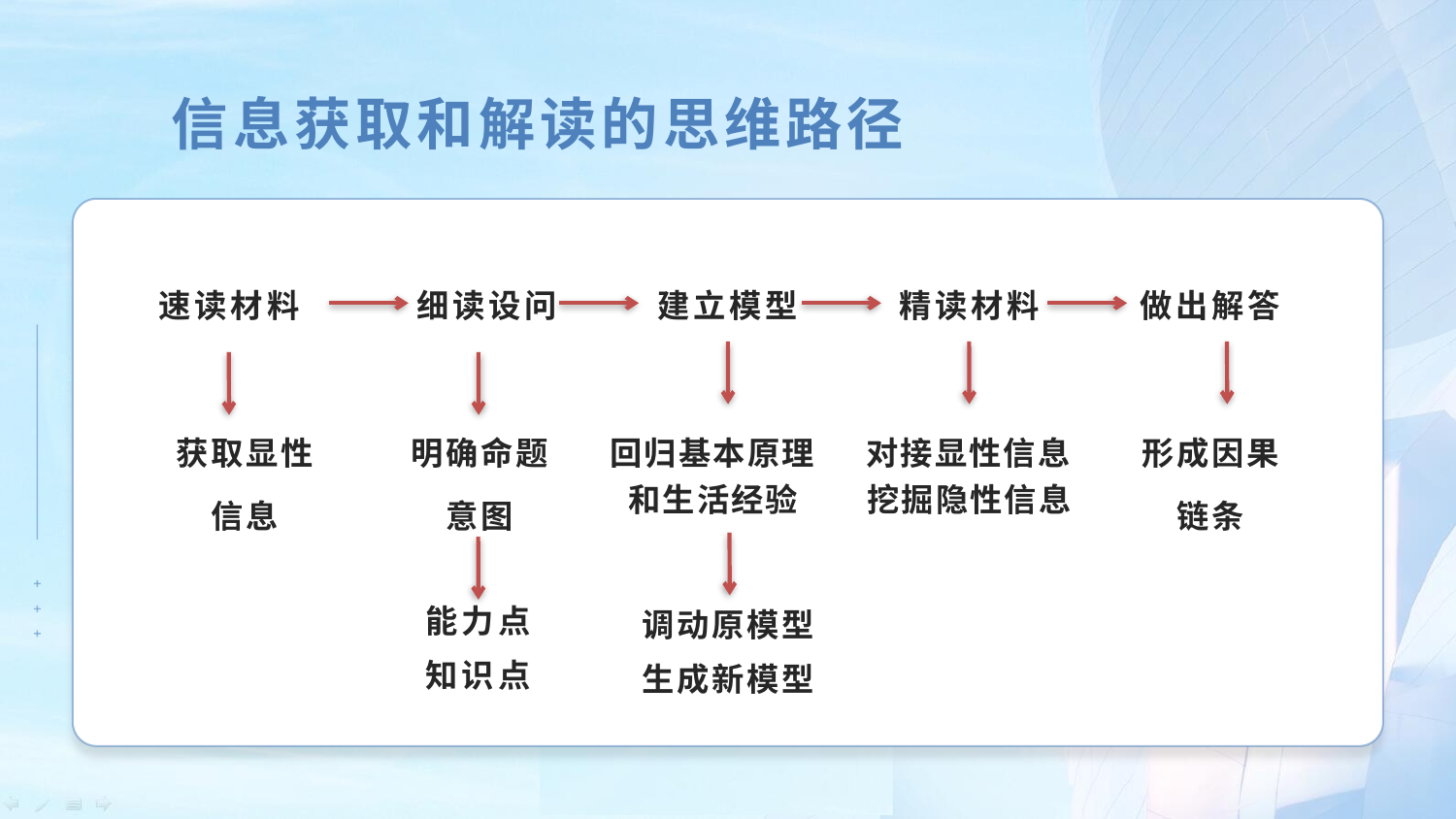

信息获取和解读的思维路径

速读材料
细读设问
建立模型
精读材料
做出解答
获取显性
信息
明确命题
意图
回归基本原理和生活经验
形成因果
链条
对接显性信息挖掘隐性信息
能力点
知识点
调动原模型
生成新模型